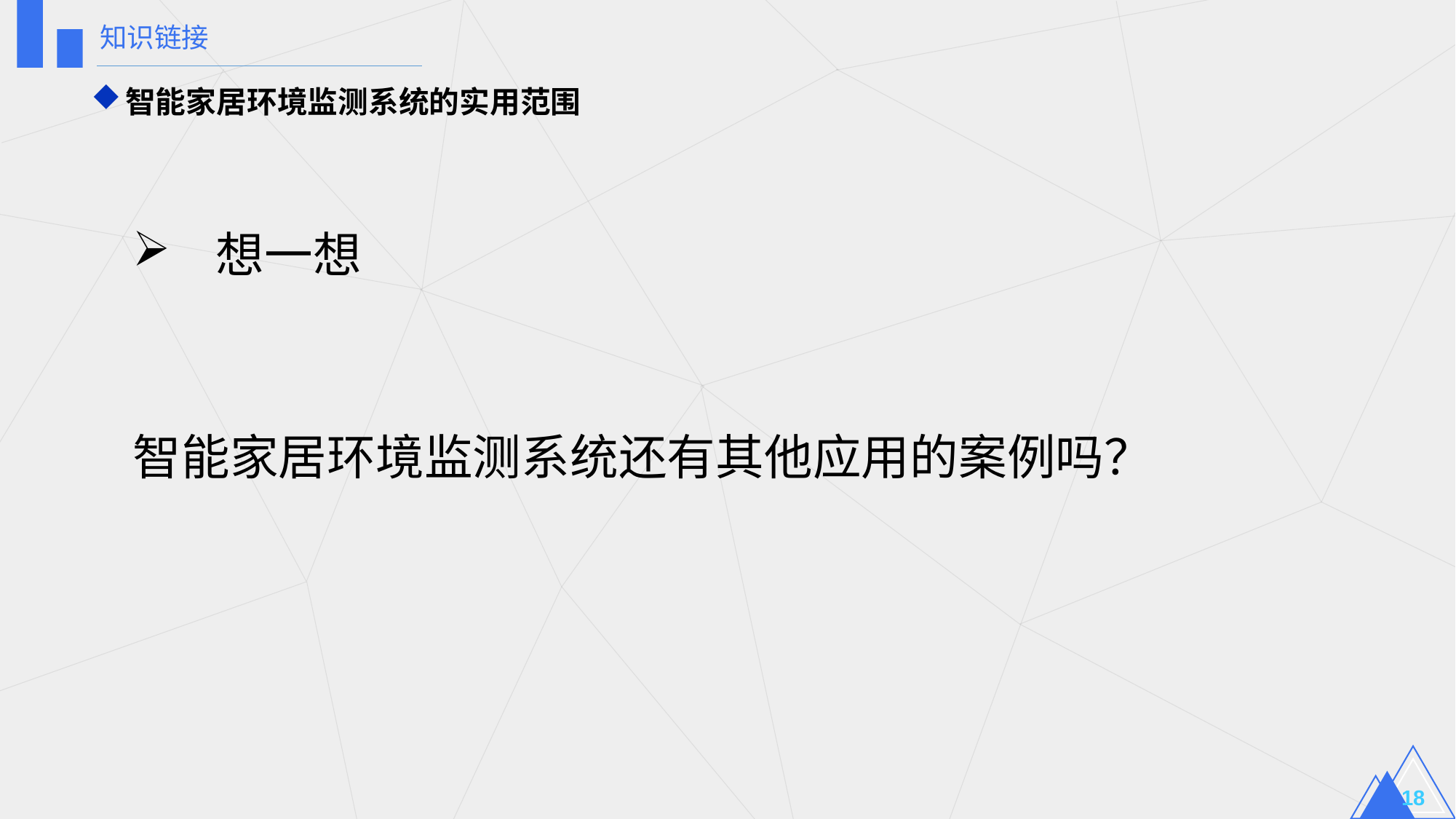

知识链接
智能家居环境监测系统的实用范围

   想一想

智能家居环境监测系统还有其他应用的案例吗？

18